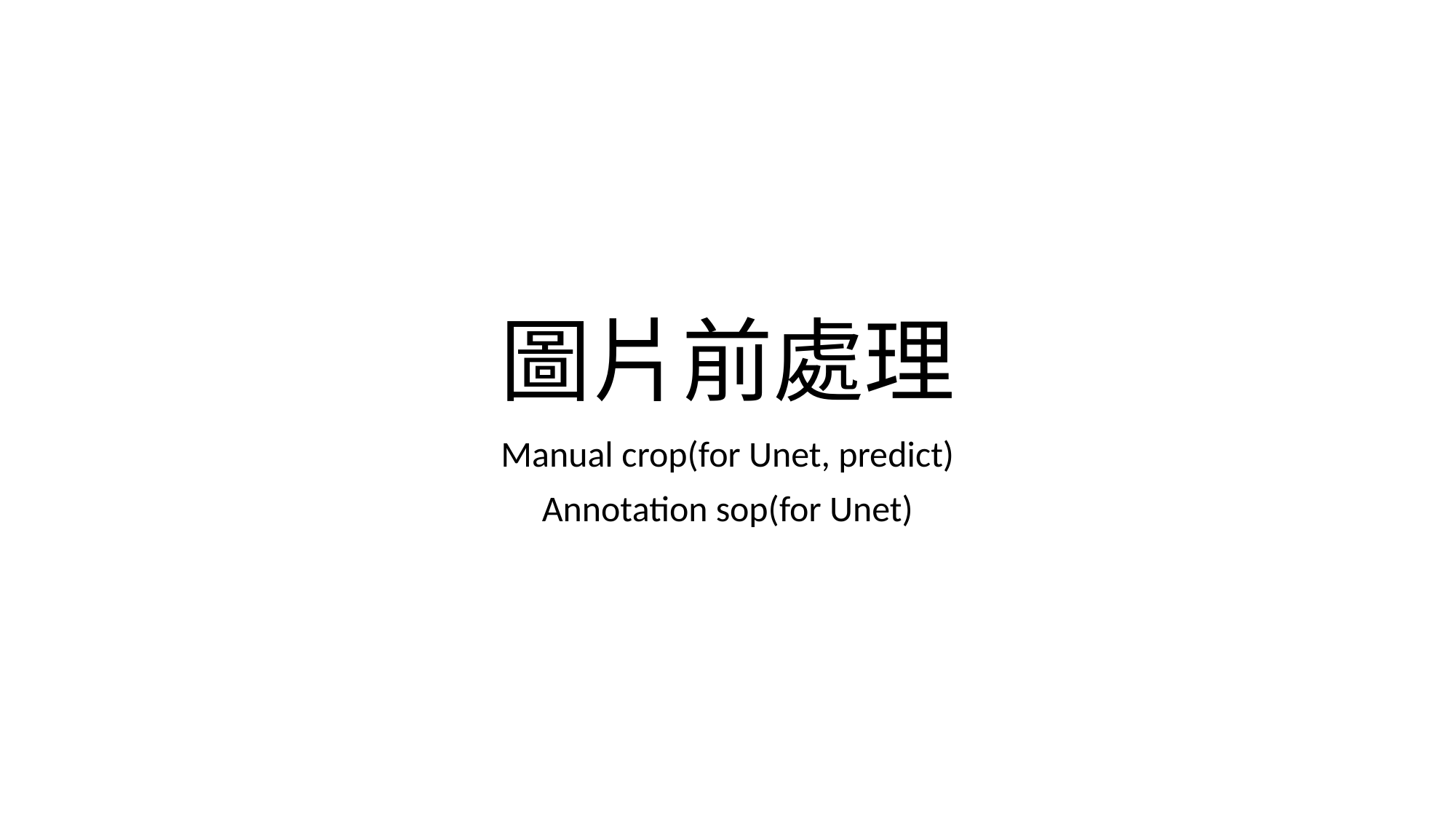

# 圖片前處理
Manual crop(for Unet, predict)
Annotation sop(for Unet)